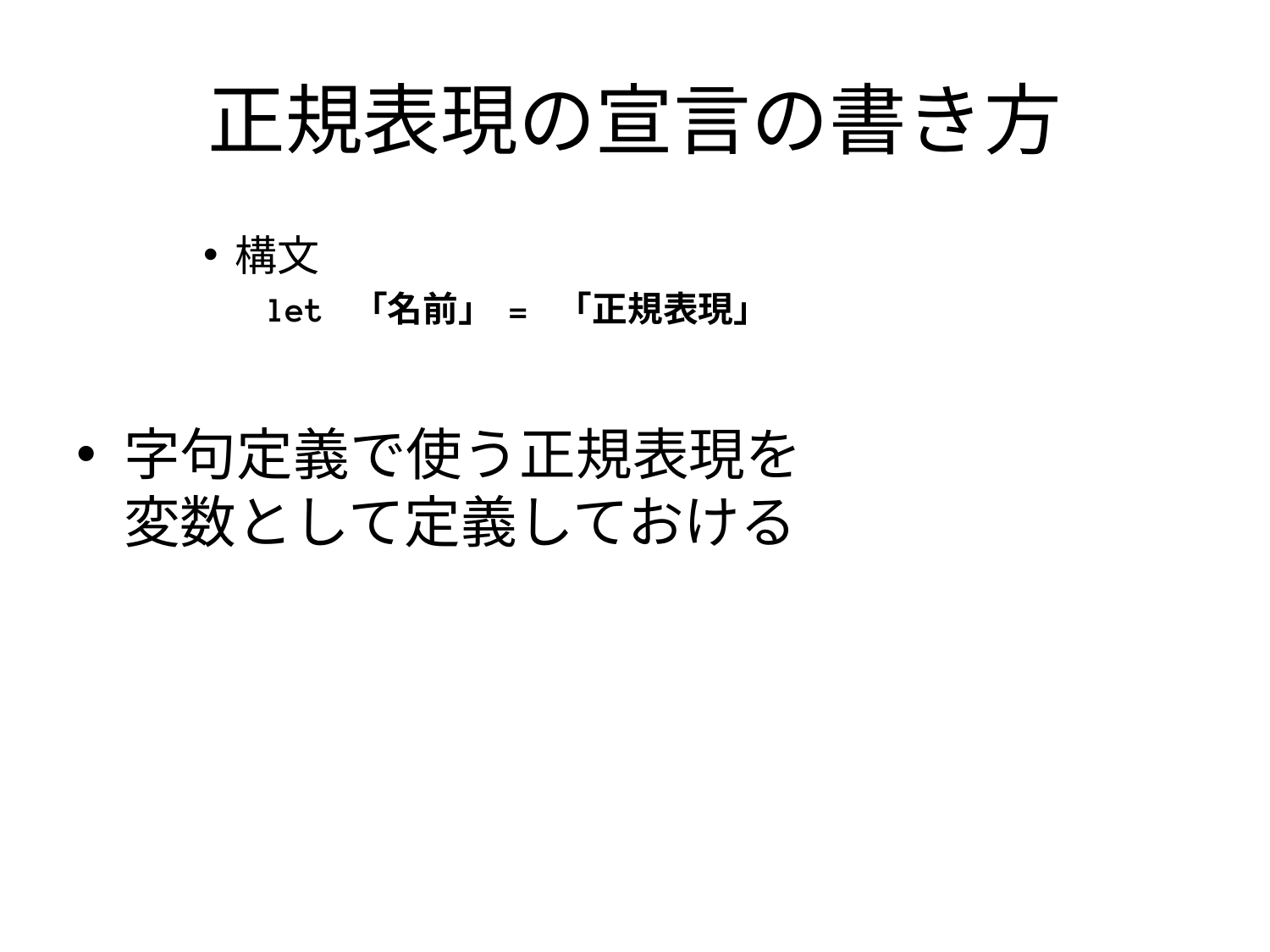

# 正規表現の宣言の書き方
構文
let 「名前」 = 「正規表現」

字句定義で使う正規表現を
変数として定義しておける